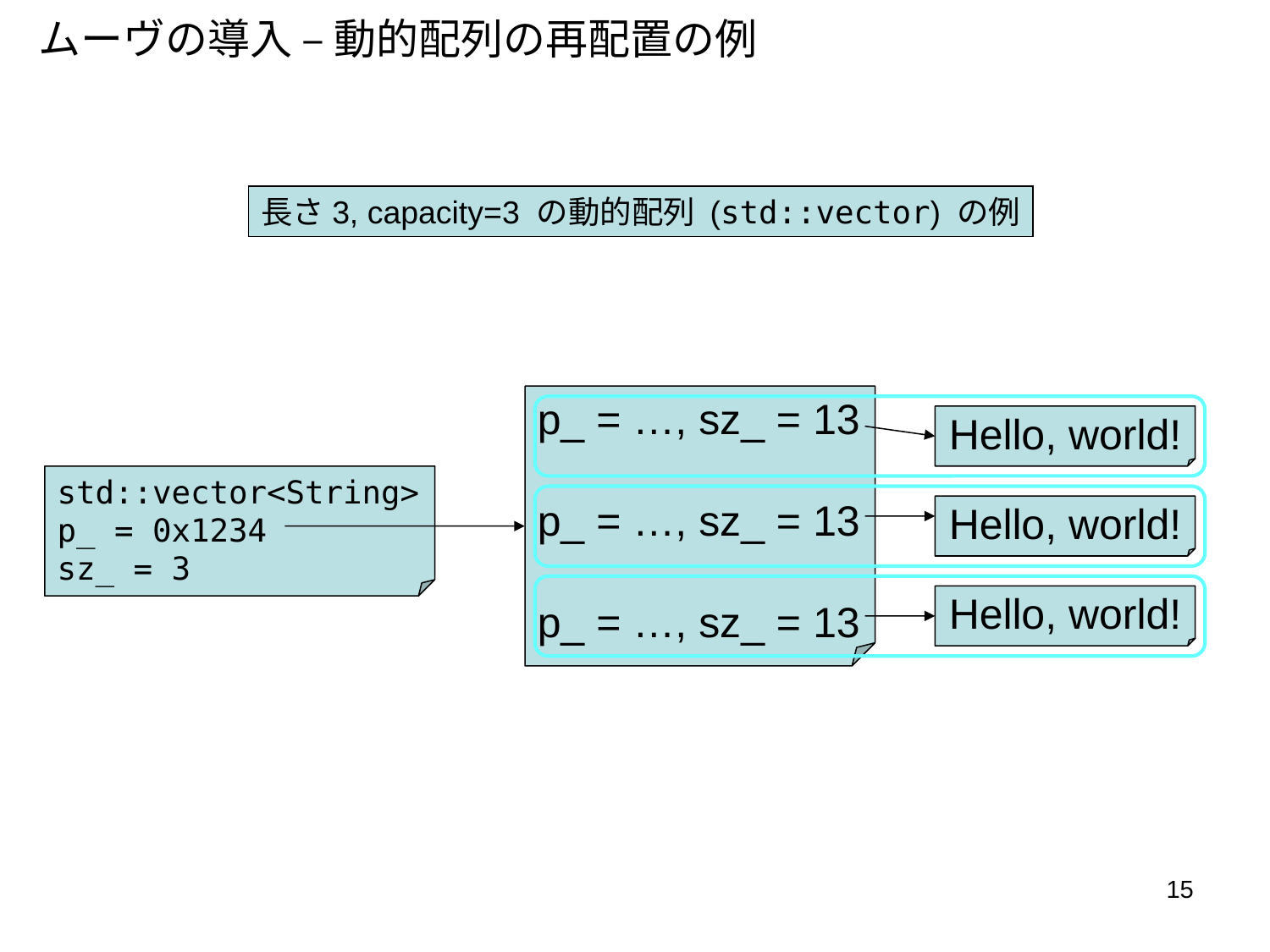

ムーヴの導入 – 動的配列の再配置の例
長さ3, capacity=3 の動的配列 (std::vector) の例
p_ = …, sz_ = 13

p_ = …, sz_ = 13

p_ = …, sz_ = 13

Hello, world!

std::vector<String>
p_ = 0x1234
sz_ = 3

Hello, world!

Hello, world!

15